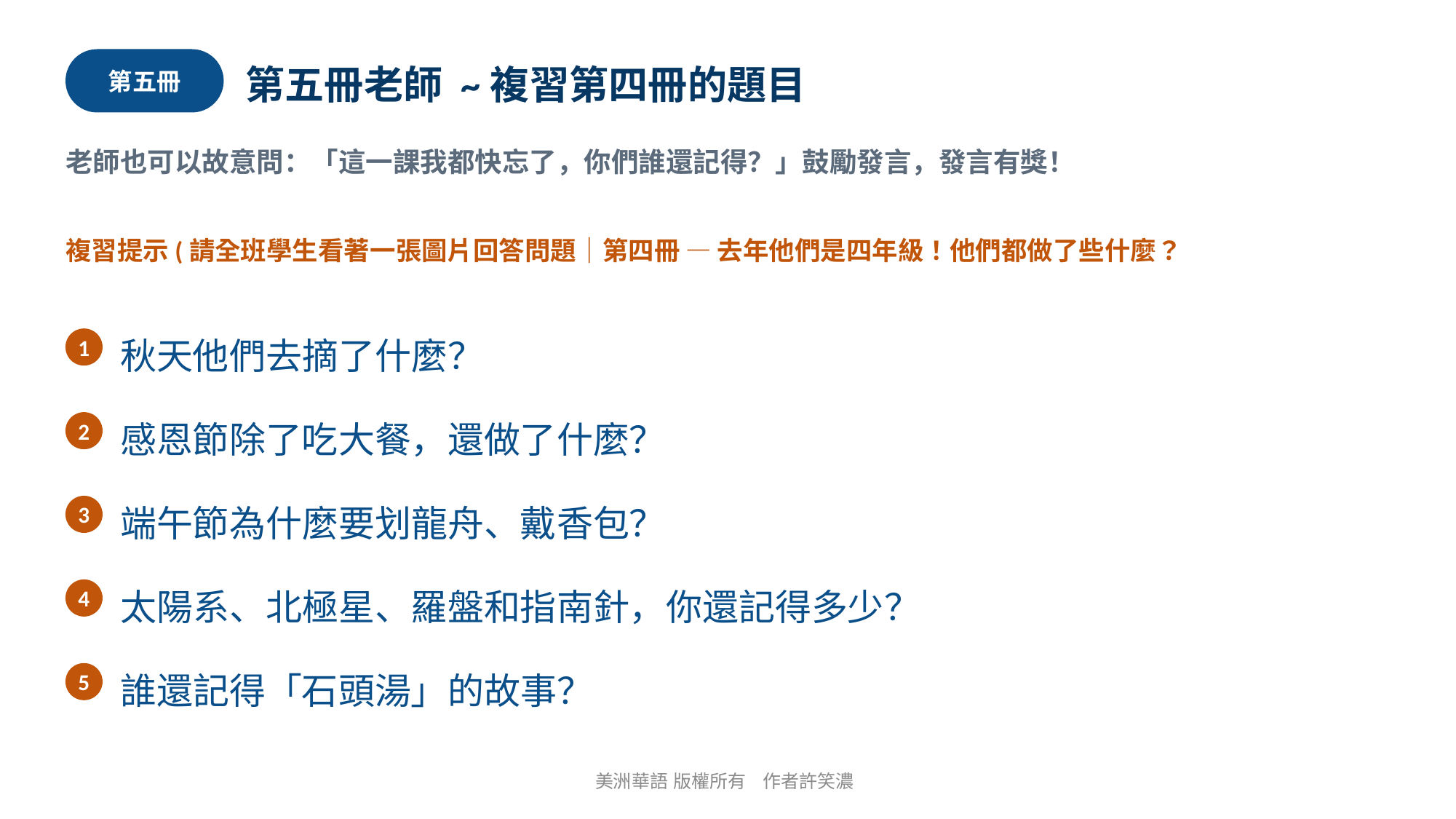

第五冊
第五冊老師 ~複習第四冊的題目
老師也可以故意問：「這一課我都快忘了，你們誰還記得？」鼓勵發言，發言有獎！
複習提示(請全班學生看著一張圖片回答問題｜第四冊 — 去年他們是四年級！他們都做了些什麼？
1
秋天他們去摘了什麼？
2
感恩節除了吃大餐，還做了什麼？
3
端午節為什麼要划龍舟、戴香包？
4
太陽系、北極星、羅盤和指南針，你還記得多少？
5
誰還記得「石頭湯」的故事？
美洲華語 版權所有   作者許笑濃